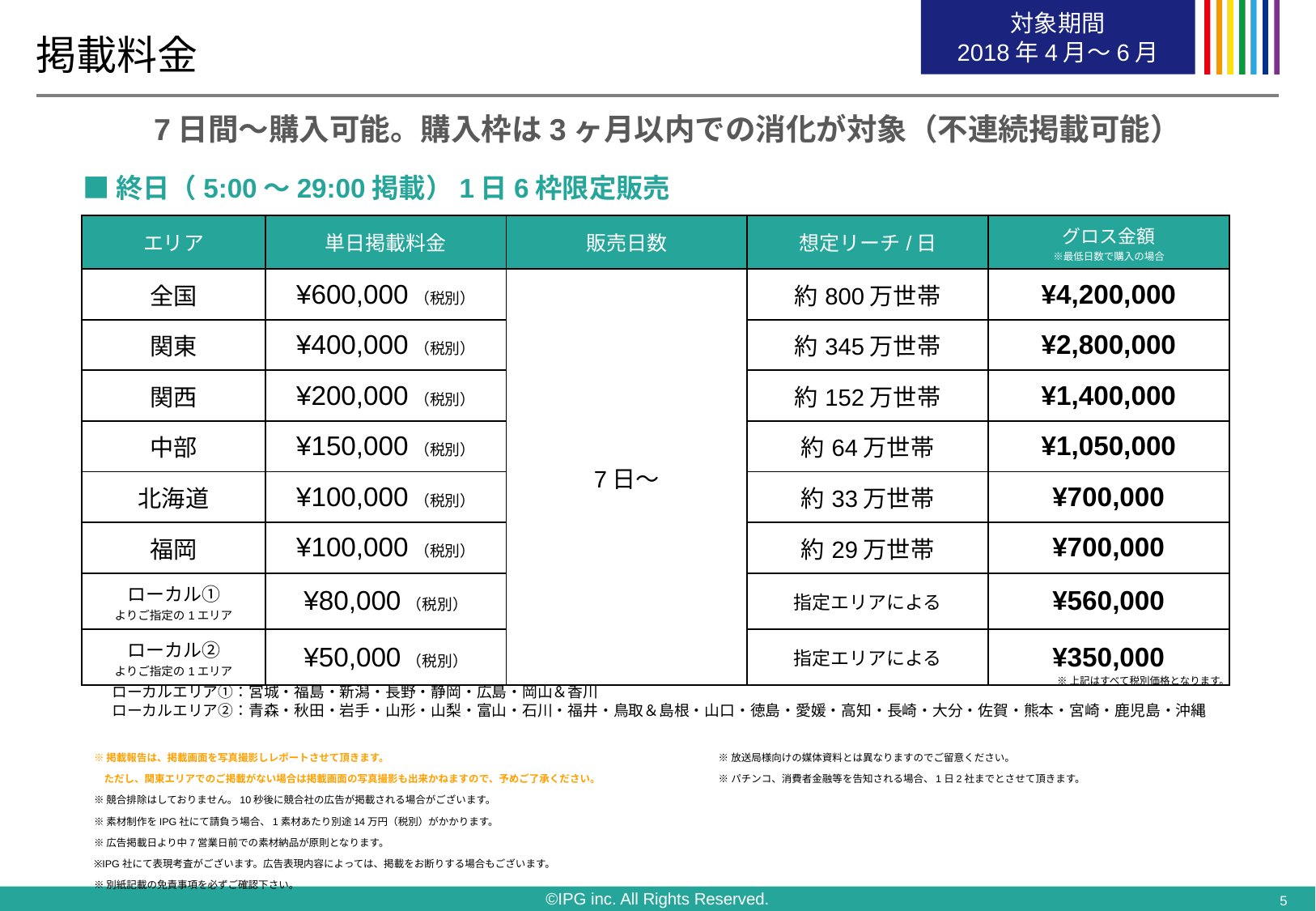

対象期間
2018年4月～6月

# 掲載料金
7日間～購入可能。購入枠は3ヶ月以内での消化が対象（不連続掲載可能）
■終日（5:00～29:00掲載）1日6枠限定販売
| エリア | 単日掲載料金 | 販売日数 | 想定リーチ/日 | グロス金額 ※最低日数で購入の場合 |
| --- | --- | --- | --- | --- |
| 全国 | ¥600,000（税別） | 7日～ | 約800万世帯 | ¥4,200,000 |
| 関東 | ¥400,000（税別） |  | 約345万世帯 | ¥2,800,000 |
| 関西 | ¥200,000（税別） |  | 約152万世帯 | ¥1,400,000 |
| 中部 | ¥150,000（税別） |  | 約64万世帯 | ¥1,050,000 |
| 北海道 | ¥100,000（税別） |  | 約33万世帯 | ¥700,000 |
| 福岡 | ¥100,000（税別） |  | 約29万世帯 | ¥700,000 |
| ローカル① よりご指定の1エリア | ¥80,000（税別） |  | 指定エリアによる | ¥560,000 |
| ローカル② よりご指定の1エリア | ¥50,000（税別） |  | 指定エリアによる | ¥350,000 |
※上記はすべて税別価格となります。
ローカルエリア①：宮城・福島・新潟・長野・静岡・広島・岡山＆香川
ローカルエリア②：青森・秋田・岩手・山形・山梨・富山・石川・福井・鳥取＆島根・山口・徳島・愛媛・高知・長崎・大分・佐賀・熊本・宮崎・鹿児島・沖縄
※掲載報告は、掲載画面を写真撮影しレポートさせて頂きます。
　ただし、関東エリアでのご掲載がない場合は掲載画面の写真撮影も出来かねますので、予めご了承ください。
※競合排除はしておりません。10秒後に競合社の広告が掲載される場合がございます。
※素材制作をIPG社にて請負う場合、1素材あたり別途14万円（税別）がかかります。
※広告掲載日より中7営業日前での素材納品が原則となります。
※IPG社にて表現考査がございます。広告表現内容によっては、掲載をお断りする場合もございます。
※別紙記載の免責事項を必ずご確認下さい。
※放送局様向けの媒体資料とは異なりますのでご留意ください。
※パチンコ、消費者金融等を告知される場合、1日2社までとさせて頂きます。
5
©IPG inc. All Rights Reserved.